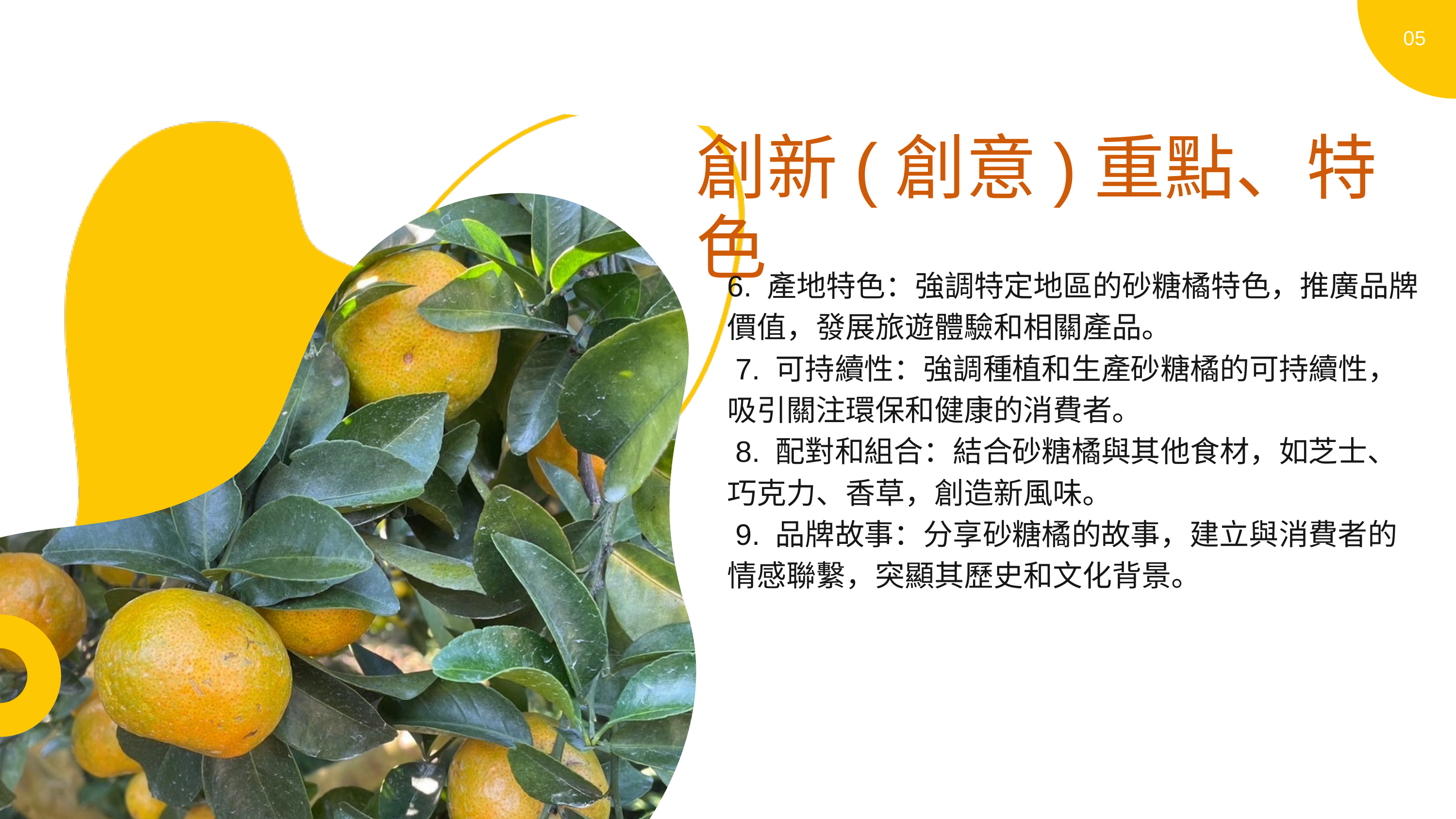

05

創新(創意)重點、特色

6. 產地特色：強調特定地區的砂糖橘特色，推廣品牌價值，發展旅遊體驗和相關產品。
 7. 可持續性：強調種植和生產砂糖橘的可持續性，吸引關注環保和健康的消費者。
 8. 配對和組合：結合砂糖橘與其他食材，如芝士、巧克力、香草，創造新風味。
 9. 品牌故事：分享砂糖橘的故事，建立與消費者的情感聯繫，突顯其歷史和文化背景。